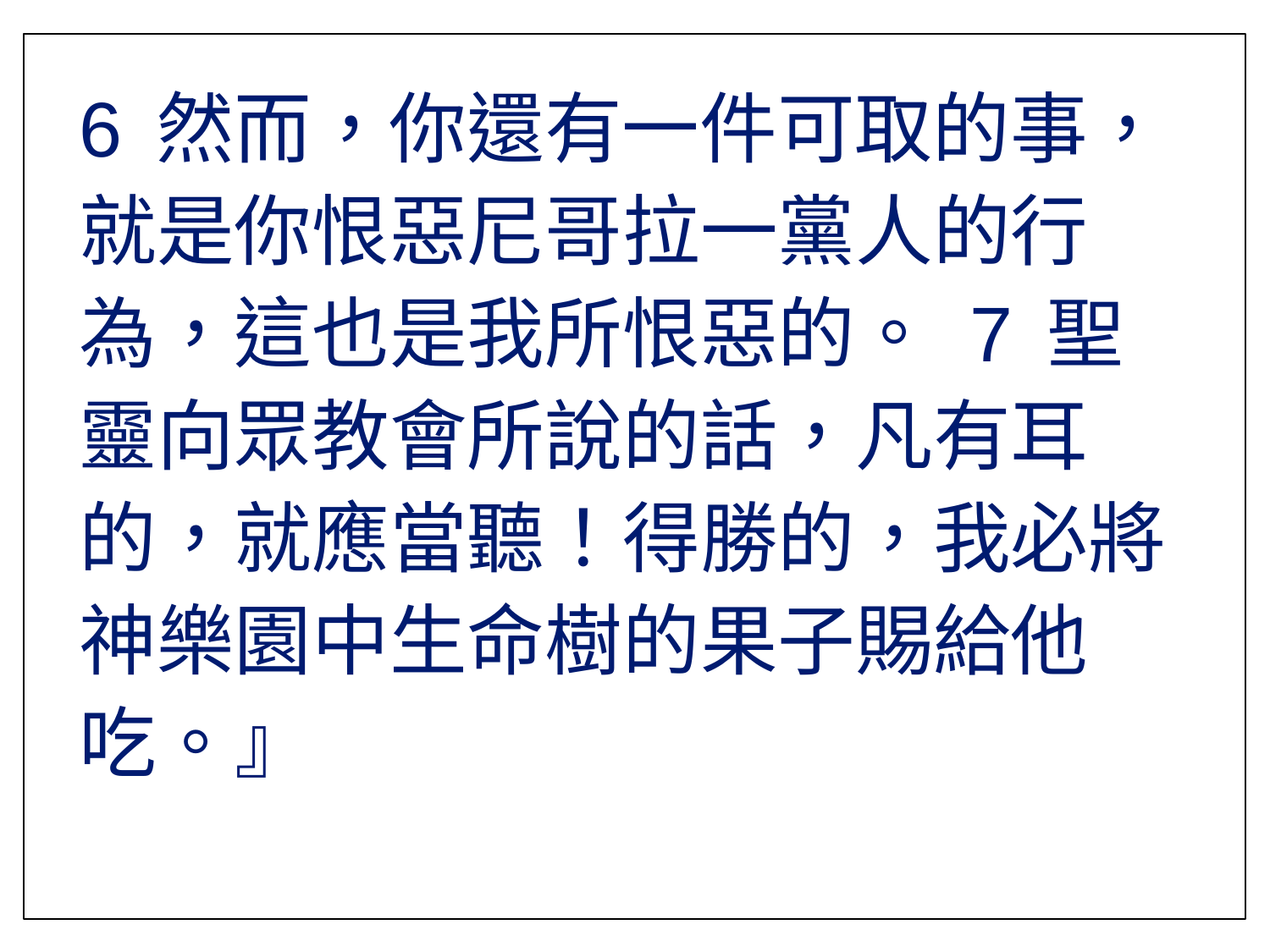

6 然而，你還有一件可取的事，就是你恨惡尼哥拉一黨人的行為，這也是我所恨惡的。 7 聖靈向眾教會所說的話，凡有耳的，就應當聽！得勝的，我必將神樂園中生命樹的果子賜給他吃。』